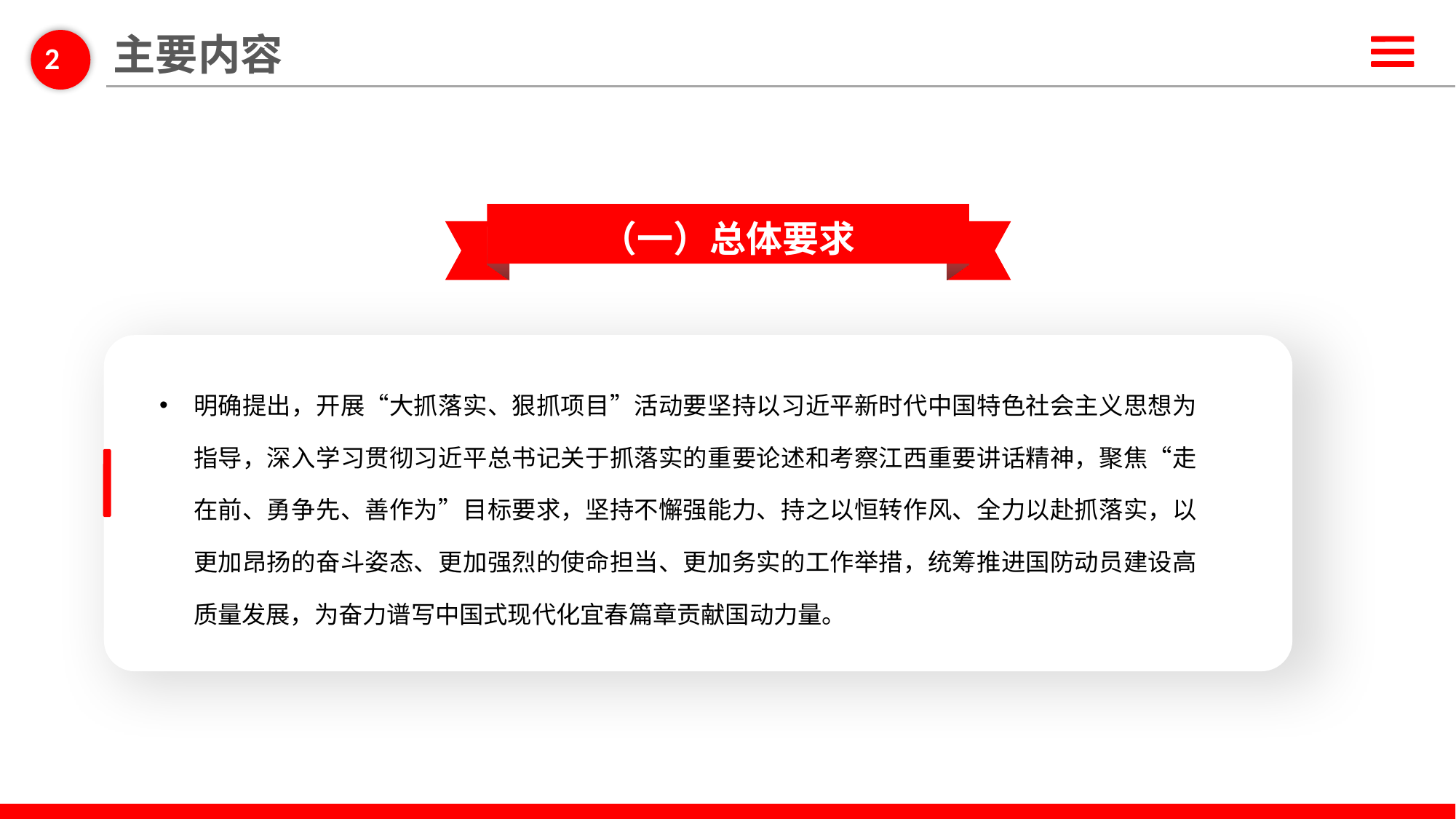

主要内容

2
（一）总体要求

明确提出，开展“大抓落实、狠抓项目”活动要坚持以习近平新时代中国特色社会主义思想为指导，深入学习贯彻习近平总书记关于抓落实的重要论述和考察江西重要讲话精神，聚焦“走在前、勇争先、善作为”目标要求，坚持不懈强能力、持之以恒转作风、全力以赴抓落实，以更加昂扬的奋斗姿态、更加强烈的使命担当、更加务实的工作举措，统筹推进国防动员建设高质量发展，为奋力谱写中国式现代化宜春篇章贡献国动力量。